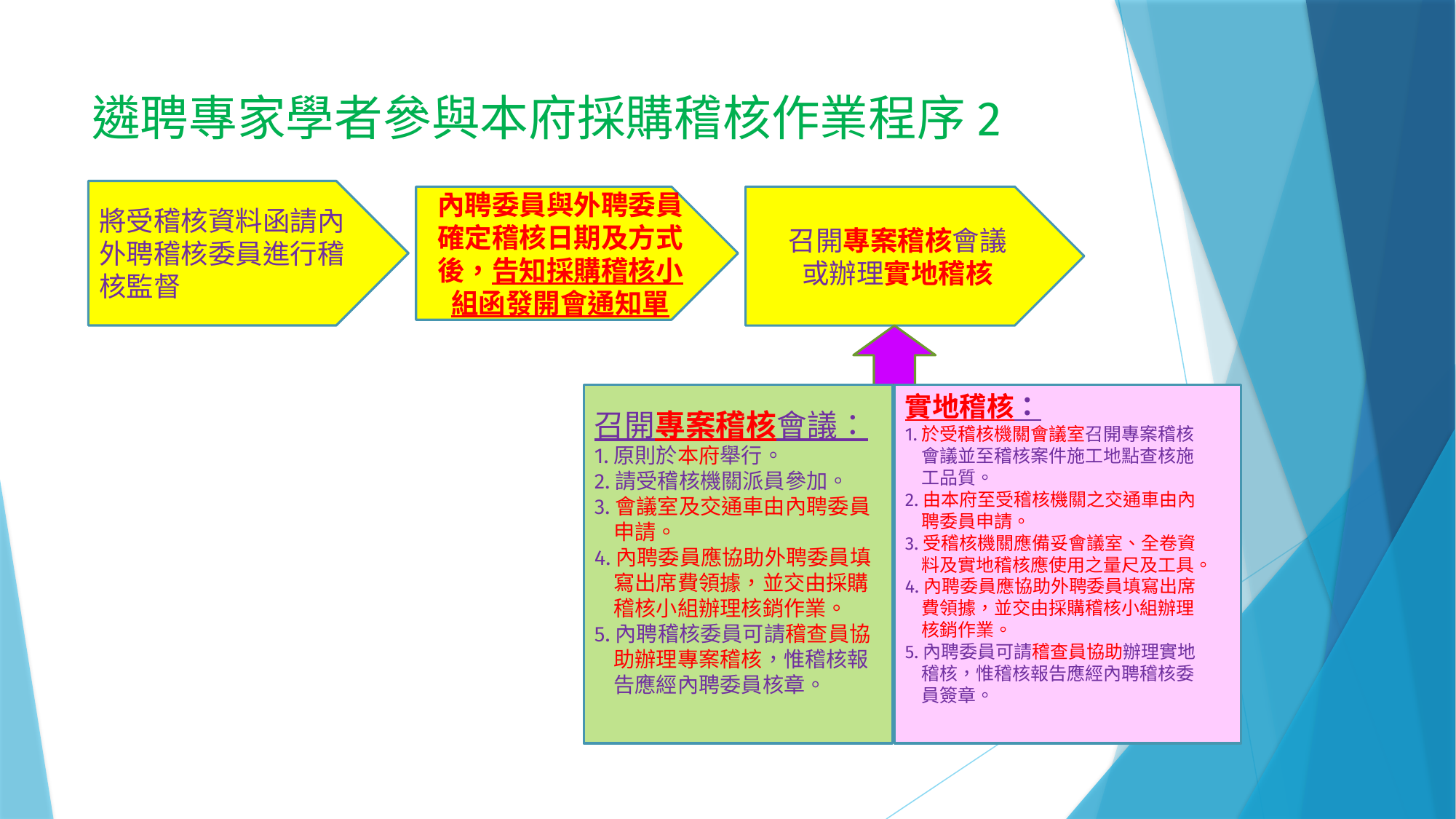

# 遴聘專家學者參與本府採購稽核作業程序2

將受稽核資料函請內外聘稽核委員進行稽核監督
內聘委員與外聘委員確定稽核日期及方式後，告知採購稽核小組函發開會通知單
召開專案稽核會議
或辦理實地稽核

實地稽核：
1.於受稽核機關會議室召開專案稽核
   會議並至稽核案件施工地點查核施
   工品質。
2.由本府至受稽核機關之交通車由內
   聘委員申請。
3.受稽核機關應備妥會議室、全卷資
   料及實地稽核應使用之量尺及工具。
4.內聘委員應協助外聘委員填寫出席
   費領據，並交由採購稽核小組辦理
   核銷作業。
5.內聘委員可請稽查員協助辦理實地
   稽核，惟稽核報告應經內聘稽核委
   員簽章。

召開專案稽核會議：
1.原則於本府舉行。
2.請受稽核機關派員參加。
3.會議室及交通車由內聘委員
   申請。
4.內聘委員應協助外聘委員填
   寫出席費領據，並交由採購
   稽核小組辦理核銷作業。
5.內聘稽核委員可請稽查員協
   助辦理專案稽核，惟稽核報
   告應經內聘委員核章。